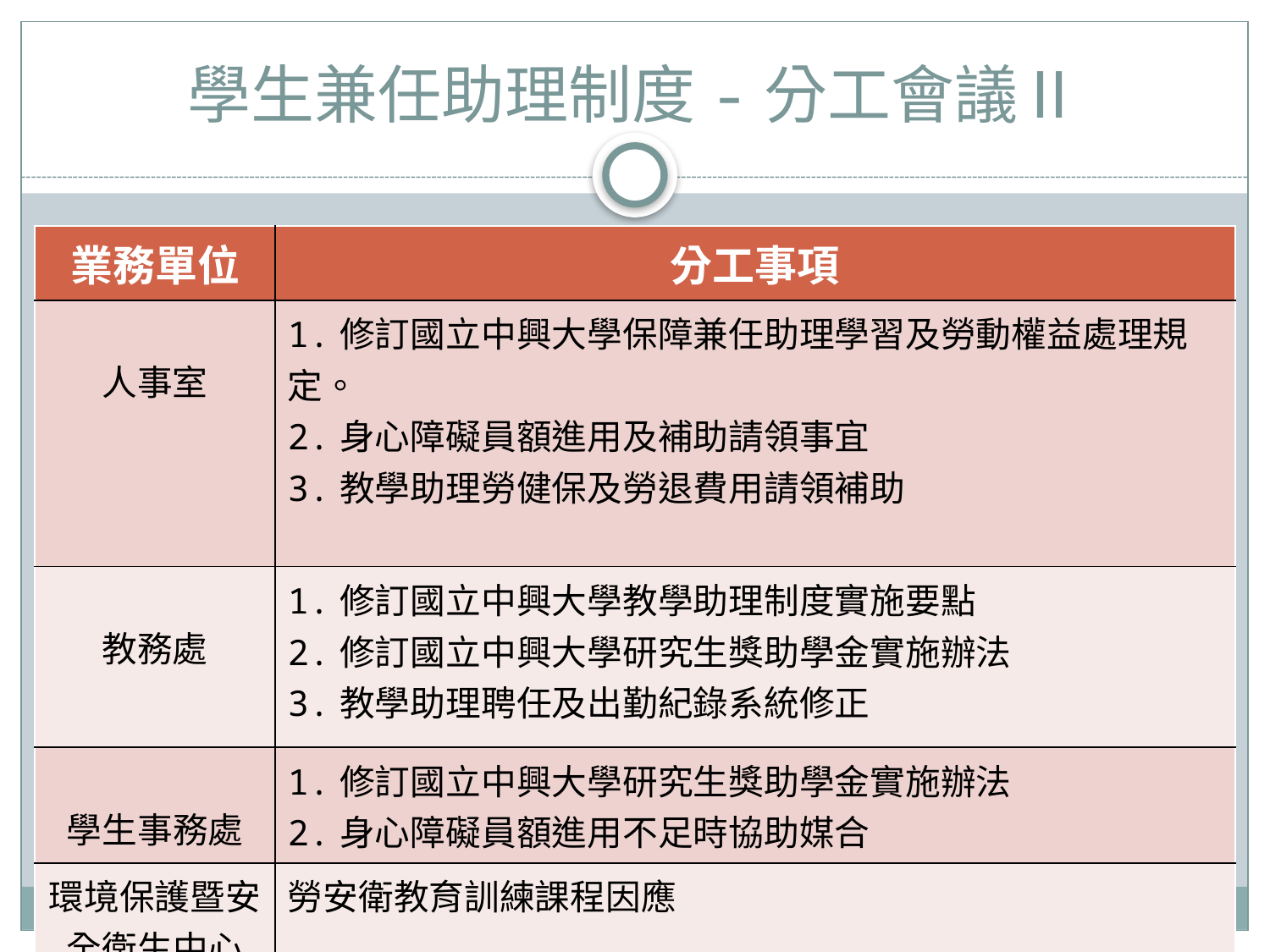

# 學生兼任助理制度-分工會議Ⅱ
| 業務單位 | 分工事項 |
| --- | --- |
| 人事室 | 1.修訂國立中興大學保障兼任助理學習及勞動權益處理規定。 2.身心障礙員額進用及補助請領事宜 3.教學助理勞健保及勞退費用請領補助 |
| 教務處 | 1.修訂國立中興大學教學助理制度實施要點  2.修訂國立中興大學研究生獎助學金實施辦法 3.教學助理聘任及出勤紀錄系統修正 |
| 學生事務處 | 1.修訂國立中興大學研究生獎助學金實施辦法 2.身心障礙員額進用不足時協助媒合 |
| 環境保護暨安全衛生中心 | 勞安衛教育訓練課程因應 |